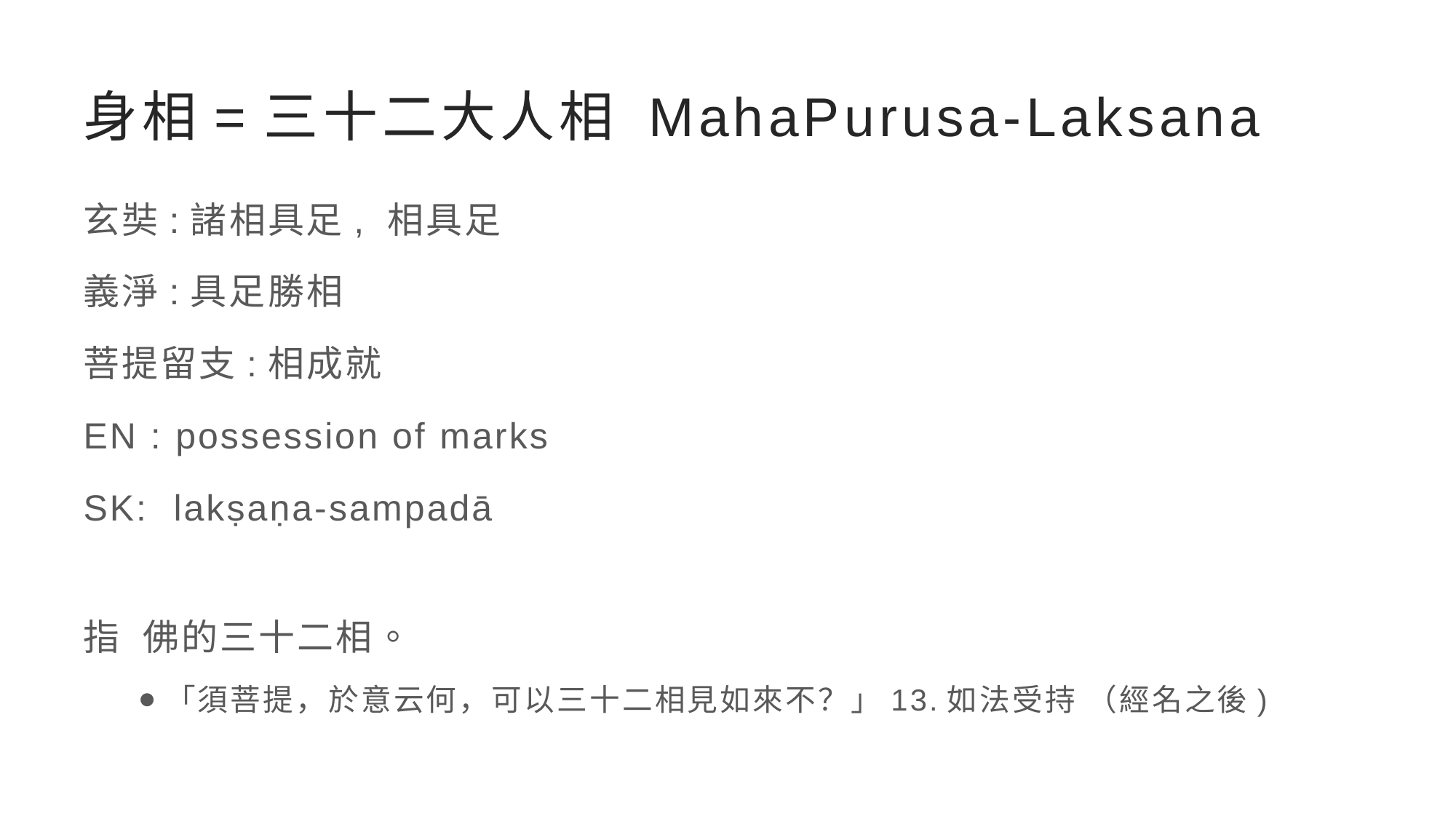

# 身相=三十二大人相 MahaPurusa-Laksana
玄奘:諸相具足, 相具足
義淨:具足勝相
菩提留支:相成就
EN : possession of marks
SK:  lakṣaṇa-sampadā

指  佛的三十二相。
「須菩提，於意云何，可以三十二相見如來不？」13.如法受持 （經名之後)